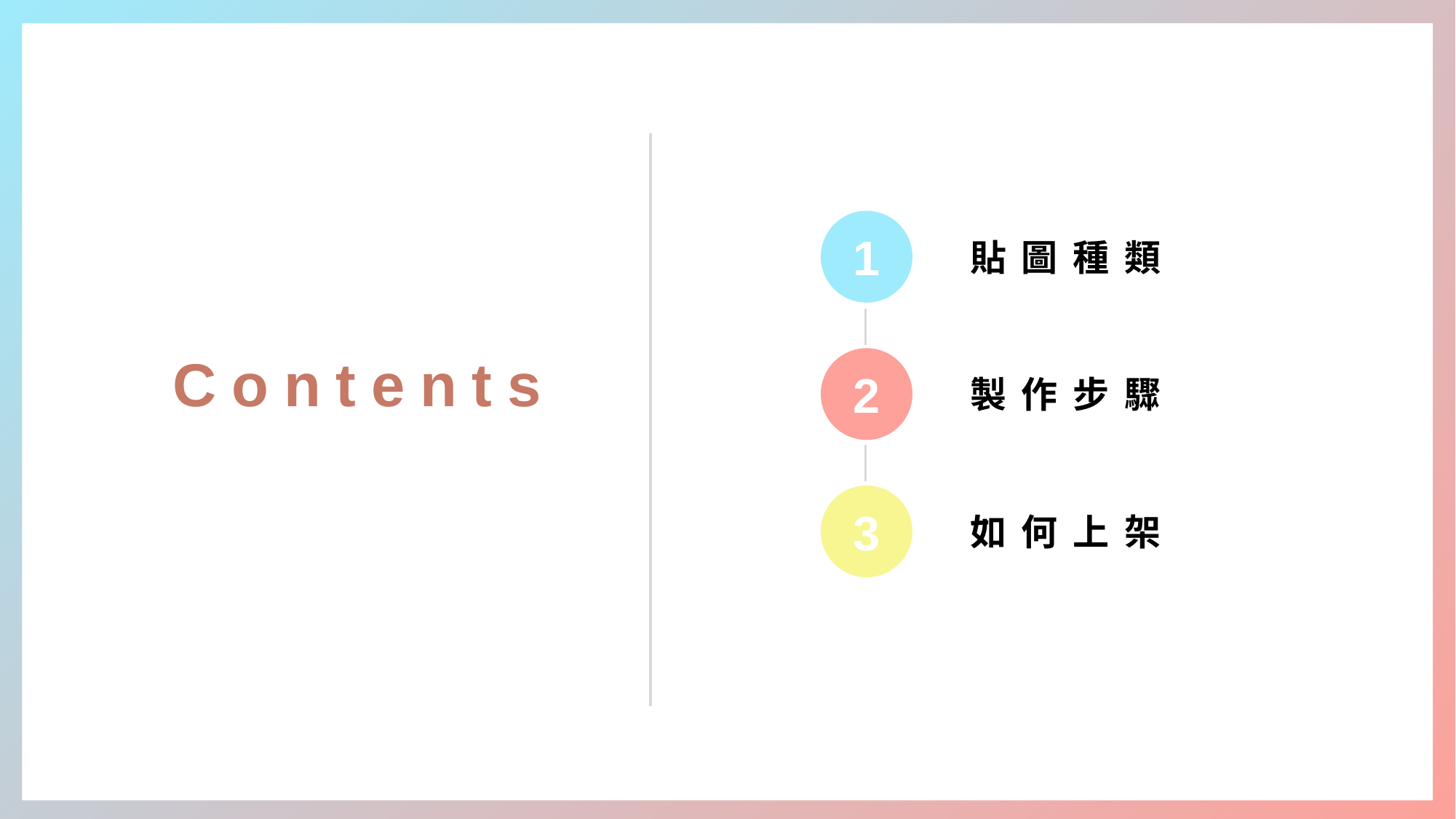

1
貼圖種類
Contents

2
製作步驟

3
如何上架